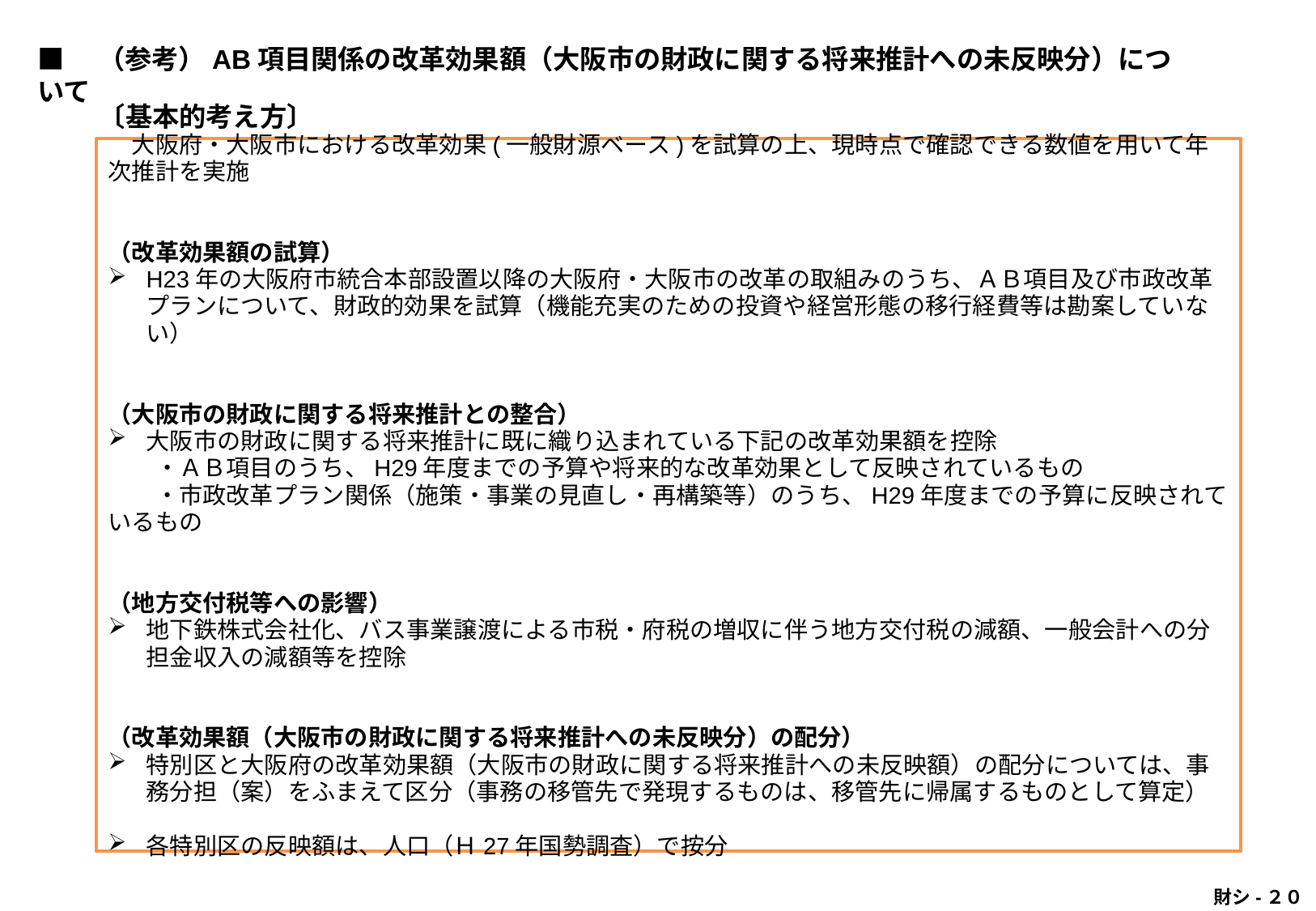

■　（参考）AB項目関係の改革効果額（大阪市の財政に関する将来推計への未反映分）について
〔基本的考え方〕
　大阪府・大阪市における改革効果(一般財源ベース)を試算の上、現時点で確認できる数値を用いて年次推計を実施

（改革効果額の試算）
H23年の大阪府市統合本部設置以降の大阪府・大阪市の改革の取組みのうち、ＡＢ項目及び市政改革プランについて、財政的効果を試算（機能充実のための投資や経営形態の移行経費等は勘案していない）

（大阪市の財政に関する将来推計との整合）
大阪市の財政に関する将来推計に既に織り込まれている下記の改革効果額を控除
　　・ＡＢ項目のうち、H29年度までの予算や将来的な改革効果として反映されているもの
　　・市政改革プラン関係（施策・事業の見直し・再構築等）のうち、H29年度までの予算に反映されているもの

（地方交付税等への影響）
地下鉄株式会社化、バス事業譲渡による市税・府税の増収に伴う地方交付税の減額、一般会計への分担金収入の減額等を控除

（改革効果額（大阪市の財政に関する将来推計への未反映分）の配分）
特別区と大阪府の改革効果額（大阪市の財政に関する将来推計への未反映額）の配分については、事務分担（案）をふまえて区分（事務の移管先で発現するものは、移管先に帰属するものとして算定）

各特別区の反映額は、人口（Ｈ27年国勢調査）で按分
 財シ-２０